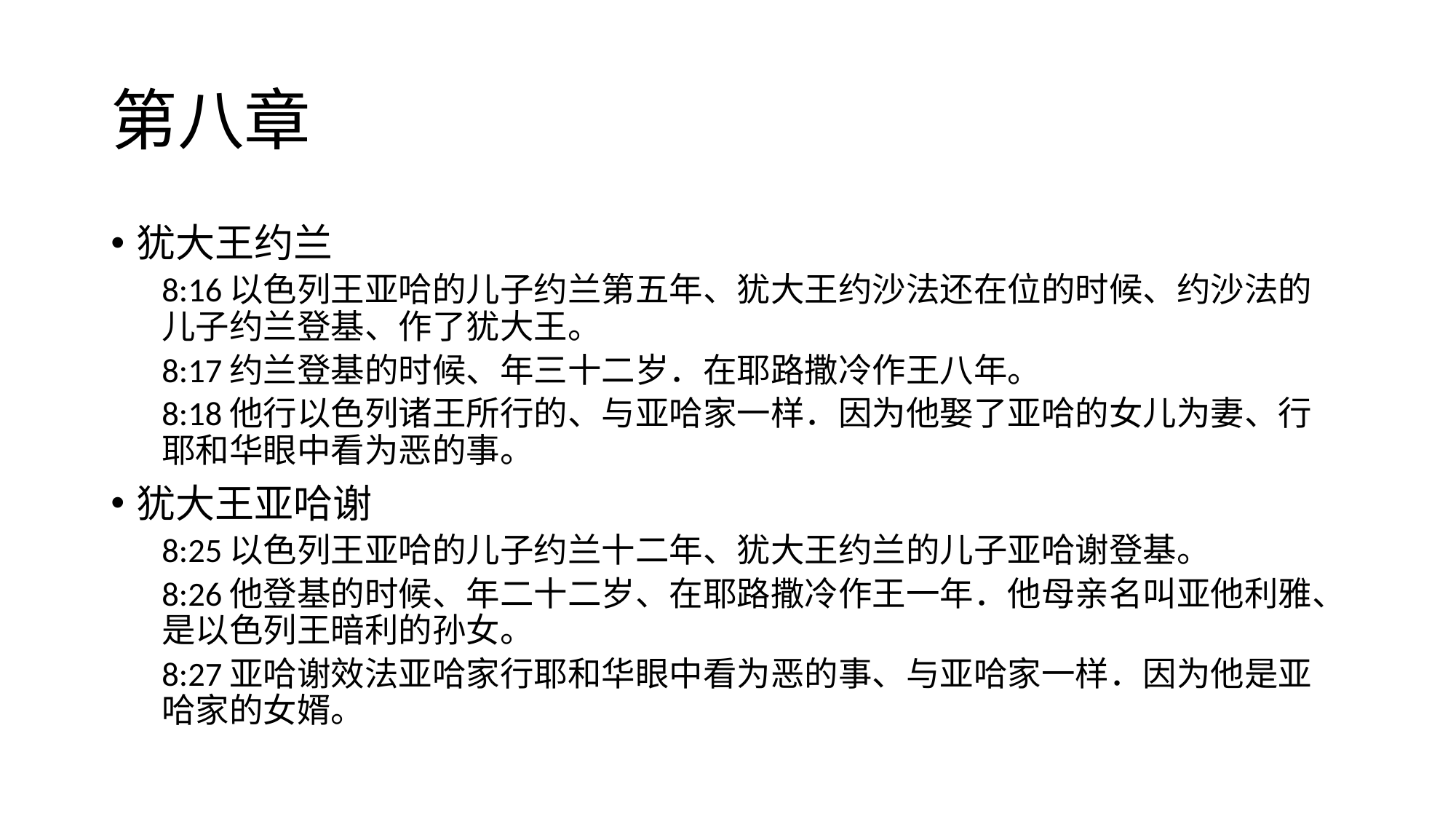

# 第八章
犹大王约兰
8:16以色列王亚哈的儿子约兰第五年、犹大王约沙法还在位的时候、约沙法的儿子约兰登基、作了犹大王。
8:17约兰登基的时候、年三十二岁．在耶路撒冷作王八年。
8:18他行以色列诸王所行的、与亚哈家一样．因为他娶了亚哈的女儿为妻、行耶和华眼中看为恶的事。
犹大王亚哈谢
8:25以色列王亚哈的儿子约兰十二年、犹大王约兰的儿子亚哈谢登基。
8:26他登基的时候、年二十二岁、在耶路撒冷作王一年．他母亲名叫亚他利雅、是以色列王暗利的孙女。
8:27亚哈谢效法亚哈家行耶和华眼中看为恶的事、与亚哈家一样．因为他是亚哈家的女婿。